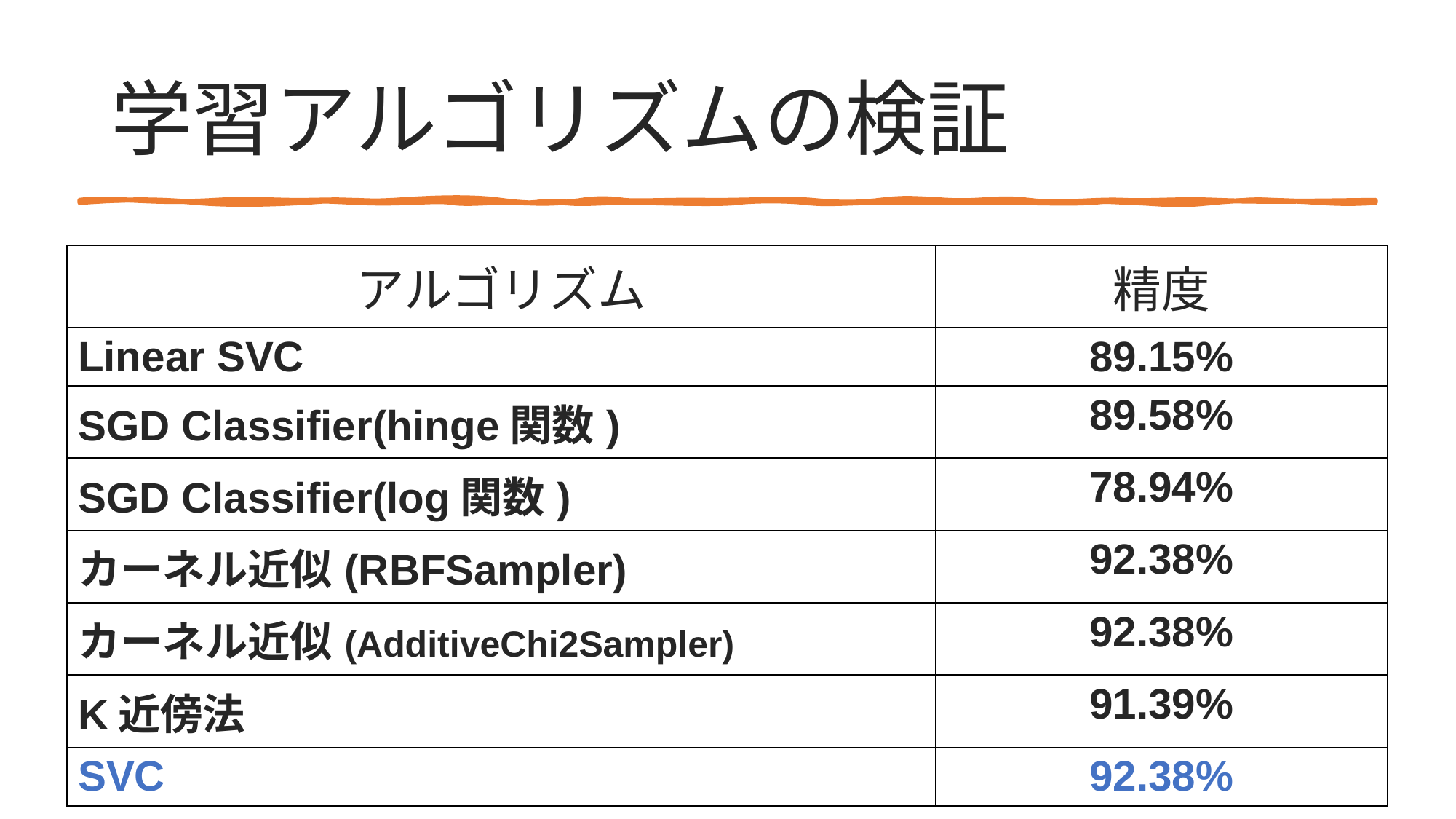

# 学習アルゴリズムの検証

| アルゴリズム | 精度 |
| --- | --- |
| Linear SVC | 89.15% |
| SGD Classifier(hinge関数) | 89.58% |
| SGD Classifier(log関数) | 78.94% |
| カーネル近似(RBFSampler) | 92.38% |
| カーネル近似(AdditiveChi2Sampler) | 92.38% |
| K近傍法 | 91.39% |
| SVC | 92.38% |